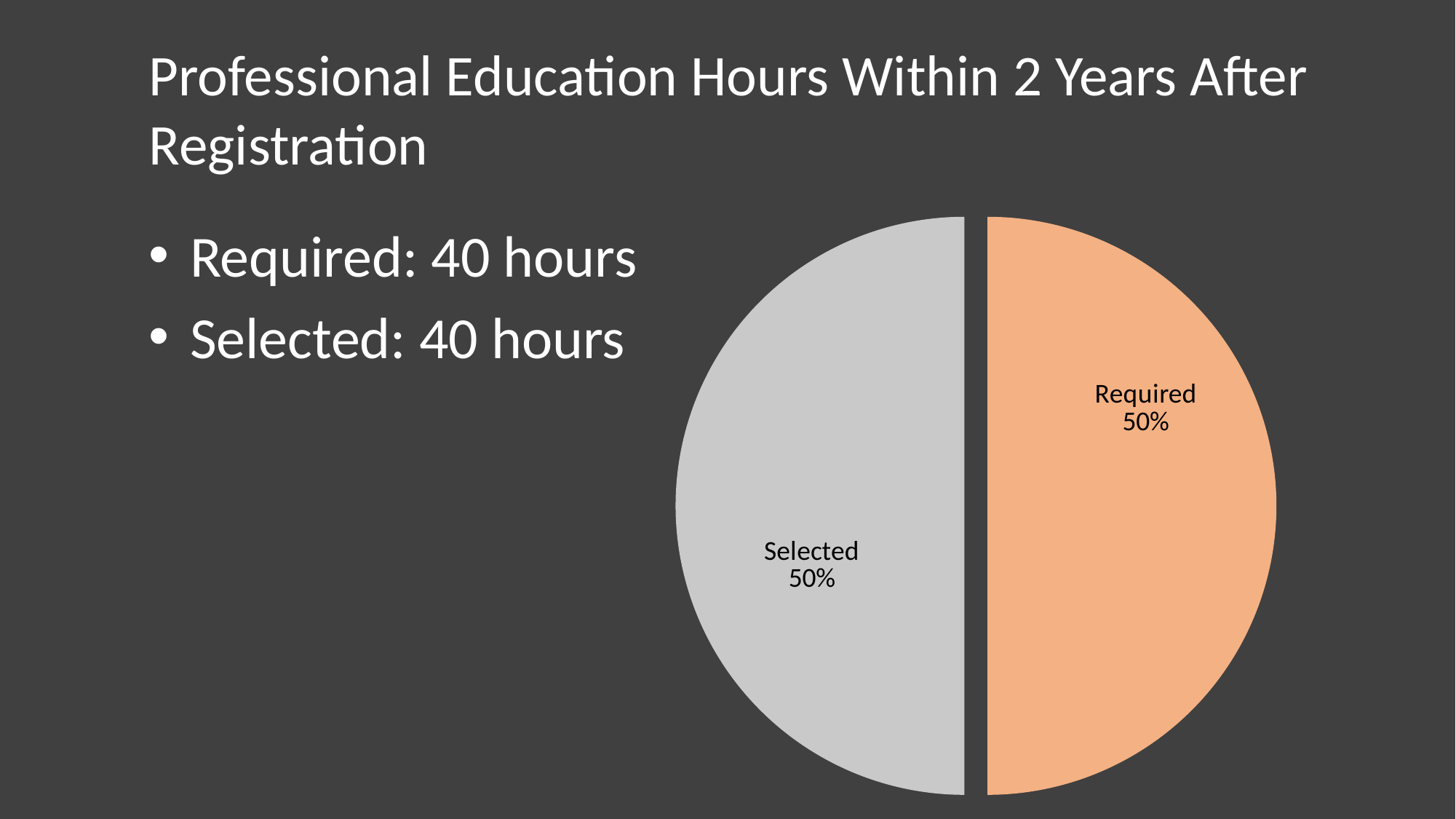

Professional Education Hours Within 2 Years After Registration

### Chart

| Category | 列1 |
|---|---|
| Required | 40.0 |
| Selected | 40.0 |
Required: 40 hours
Selected: 40 hours
33